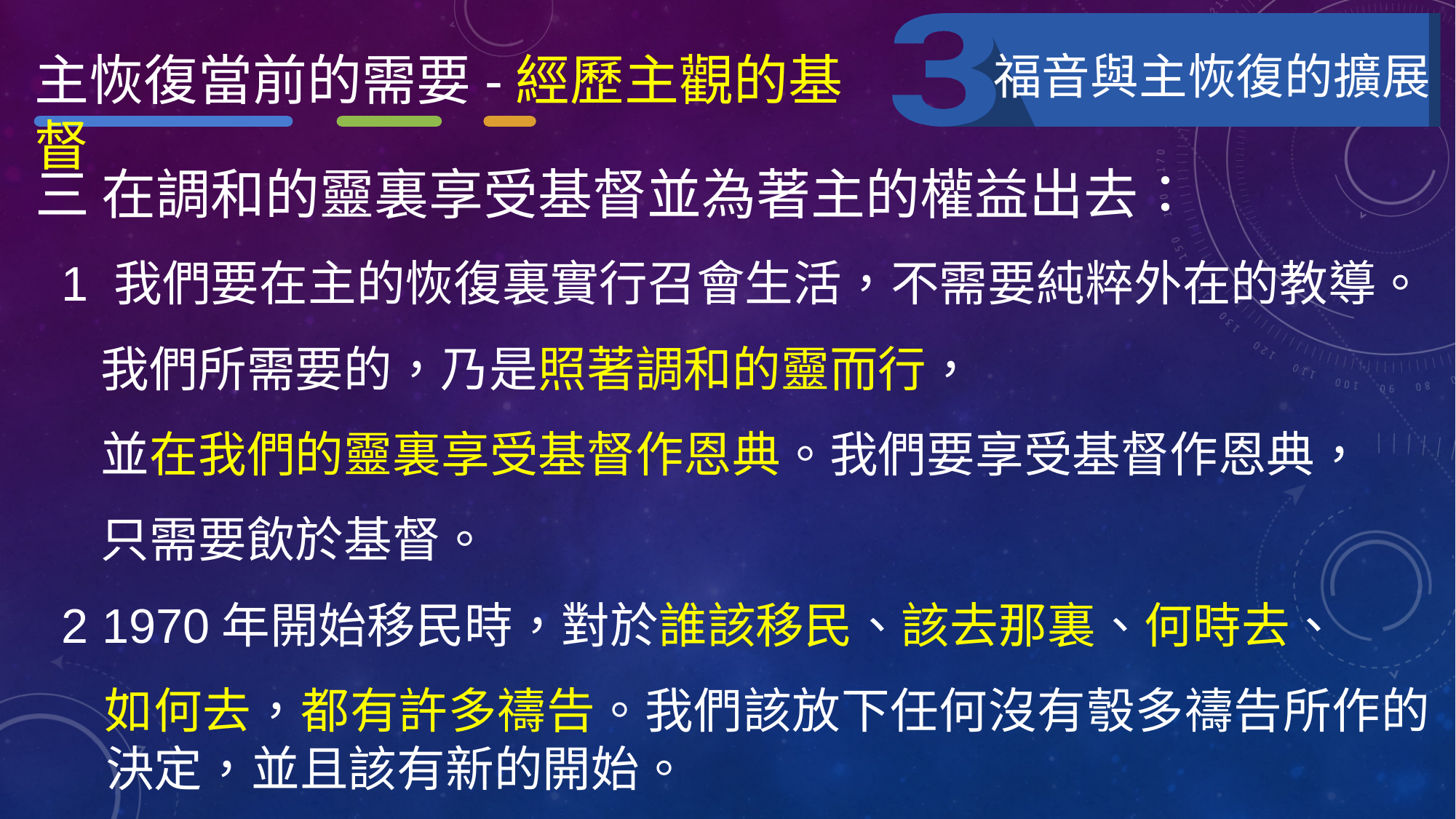

主恢復當前的需要-經歷主觀的基督
福音與主恢復的擴展

三 在調和的靈裏享受基督並為著主的權益出去：
  1 我們要在主的恢復裏實行召會生活，不需要純粹外在的教導。
     我們所需要的，乃是照著調和的靈而行，
     並在我們的靈裏享受基督作恩典。我們要享受基督作恩典，
     只需要飲於基督。
  2 1970年開始移民時，對於誰該移民、該去那裏、何時去、
     如何去，都有許多禱告。我們該放下任何沒有彀多禱告所作的決定，並且該有新的開始。